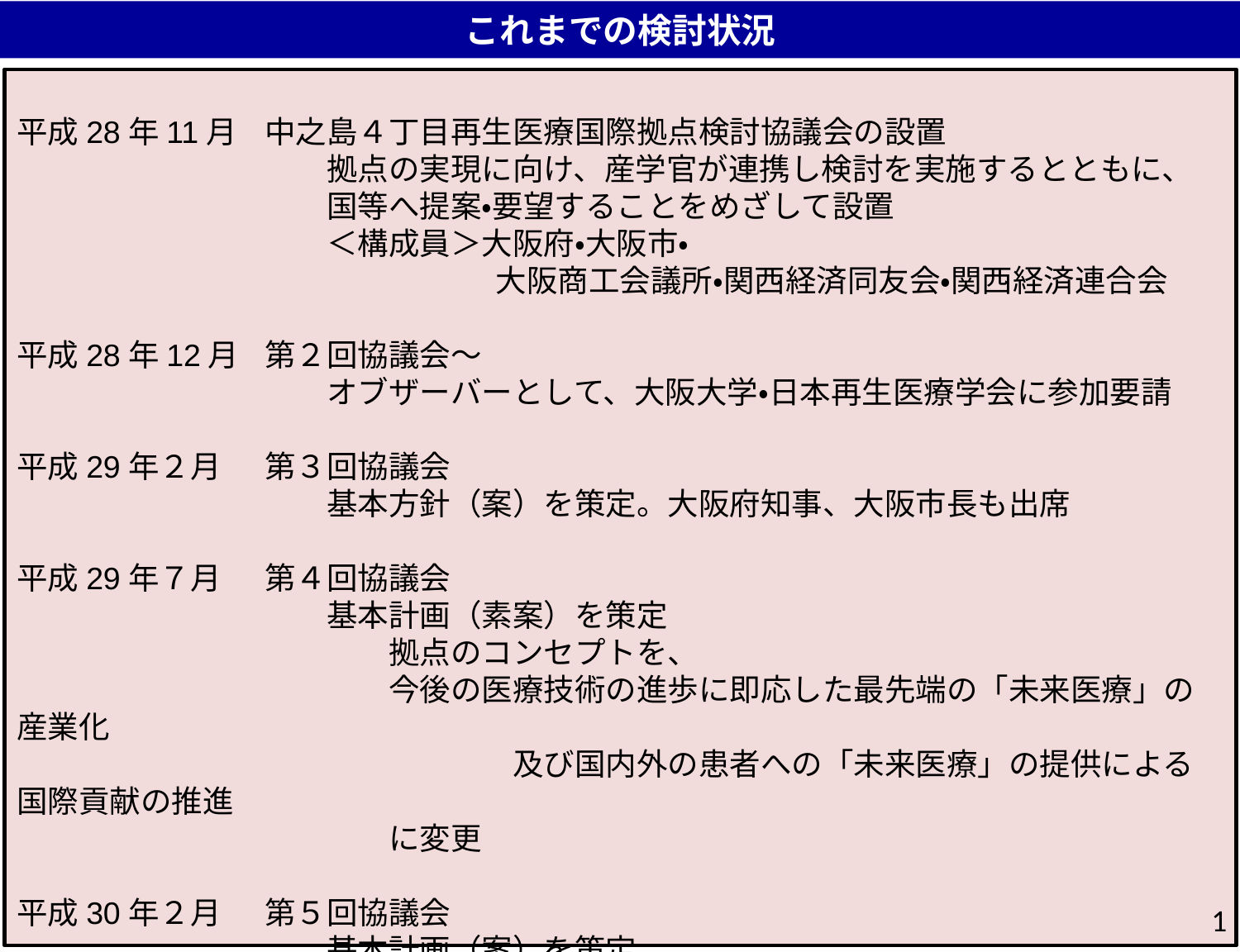

これまでの検討状況

平成28年11月	中之島４丁目再生医療国際拠点検討協議会の設置
		　　拠点の実現に向け、産学官が連携し検討を実施するとともに、
		　　国等へ提案・要望することをめざして設置
		　　＜構成員＞大阪府・大阪市・
			　　　  大阪商工会議所・関西経済同友会・関西経済連合会

平成28年12月	第２回協議会～
		　　オブザーバーとして、大阪大学・日本再生医療学会に参加要請

平成29年２月	第３回協議会
		　　基本方針（案）を策定。大阪府知事、大阪市長も出席

平成29年７月	第４回協議会
		　　基本計画（素案）を策定
		　　　　拠点のコンセプトを、
		　　　　今後の医療技術の進歩に即応した最先端の「未来医療」の産業化
　　　　　　　　　　　　　　　　及び国内外の患者への「未来医療」の提供による国際貢献の推進
		　　　　に変更

平成30年２月	第５回協議会
		　　基本計画（案）を策定

1